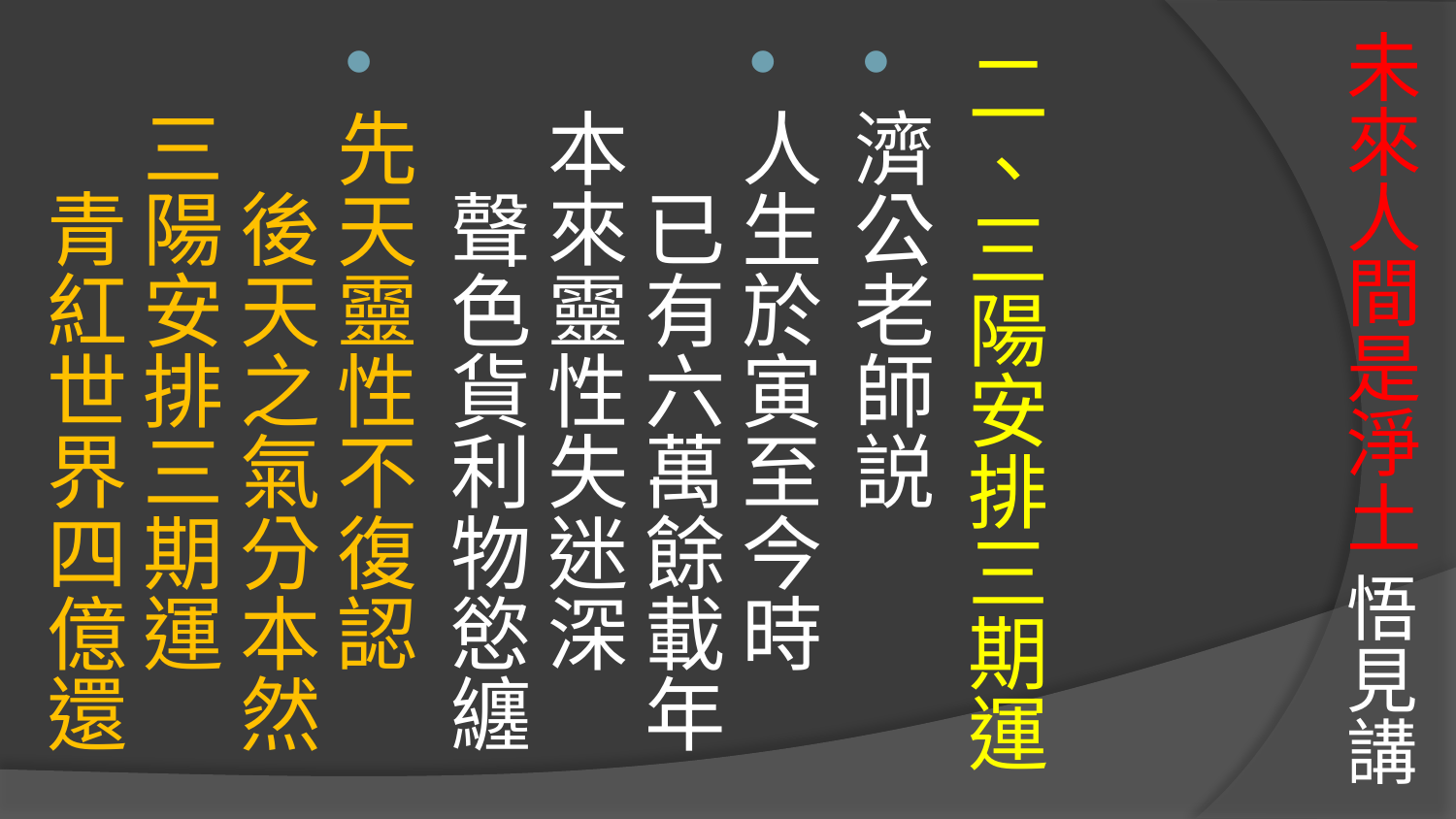

# 未來人間是淨土 悟見講
二、三陽安排三期運
濟公老師説
人生於寅至今時　　已有六萬餘載年
本來靈性失迷深　　聲色貨利物慾纏
先天靈性不復認　　後天之氣分本然
三陽安排三期運　　青紅世界四億還